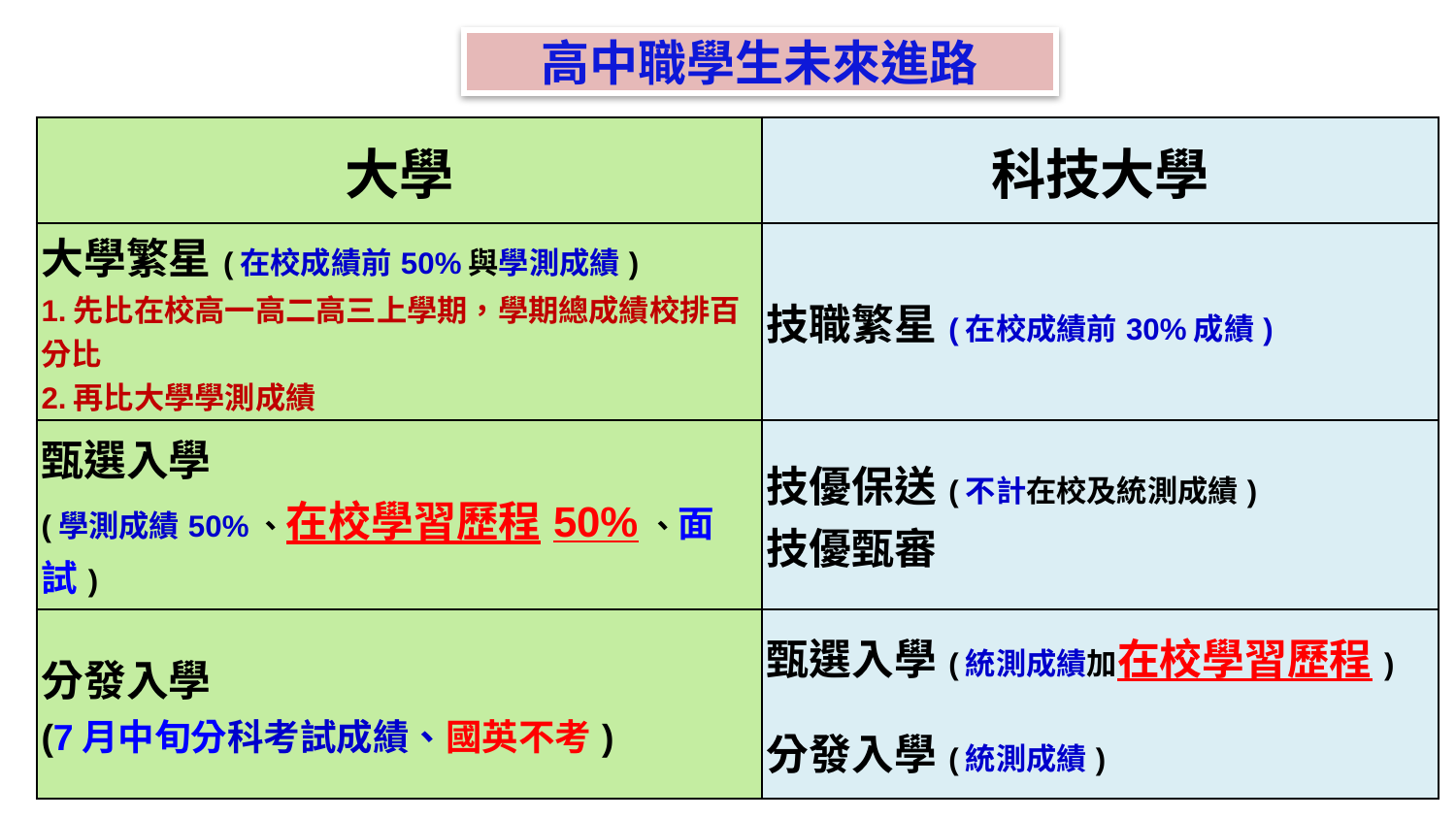

高中職學生未來進路
| 大學 | 科技大學 |
| --- | --- |
| 大學繁星(在校成績前50%與學測成績) 1.先比在校高一高二高三上學期，學期總成績校排百分比 2.再比大學學測成績 | 技職繁星(在校成績前30%成績) |
| 甄選入學 (學測成績50%、在校學習歷程50%、面試) | 技優保送(不計在校及統測成績) 技優甄審 |
| 分發入學 (7月中旬分科考試成績、國英不考) | 甄選入學(統測成績加在校學習歷程) 分發入學(統測成績) |